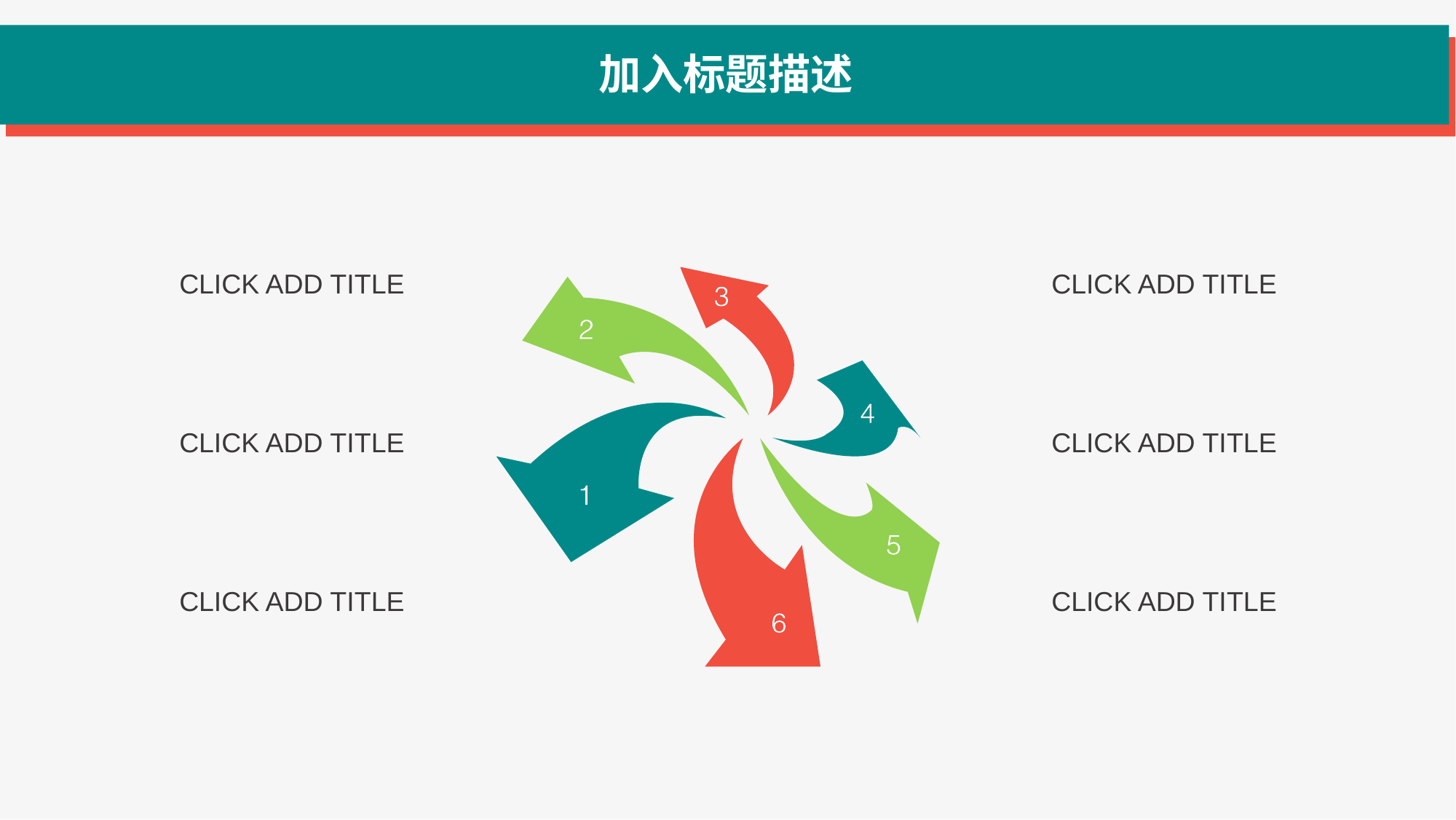

加入标题描述
CLICK ADD TITLE
CLICK ADD TITLE

CLICK ADD TITLE
CLICK ADD TITLE

CLICK ADD TITLE
CLICK ADD TITLE